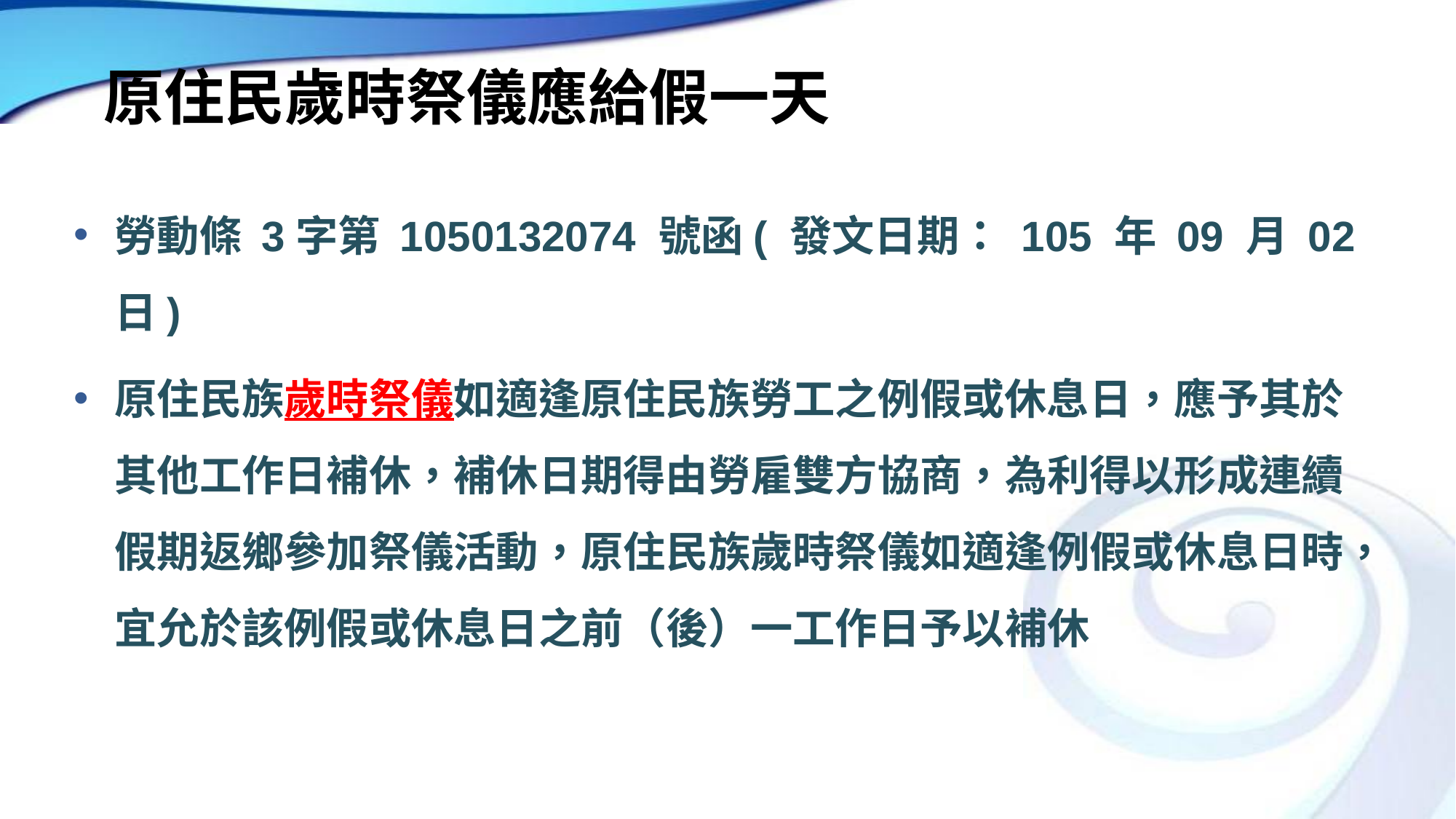

# 原住民歲時祭儀應給假一天
勞動條 3字第 1050132074 號函( 發文日期： 105 年 09 月 02 日)
原住民族歲時祭儀如適逢原住民族勞工之例假或休息日，應予其於其他工作日補休，補休日期得由勞雇雙方協商，為利得以形成連續假期返鄉參加祭儀活動，原住民族歲時祭儀如適逢例假或休息日時，宜允於該例假或休息日之前（後）一工作日予以補休